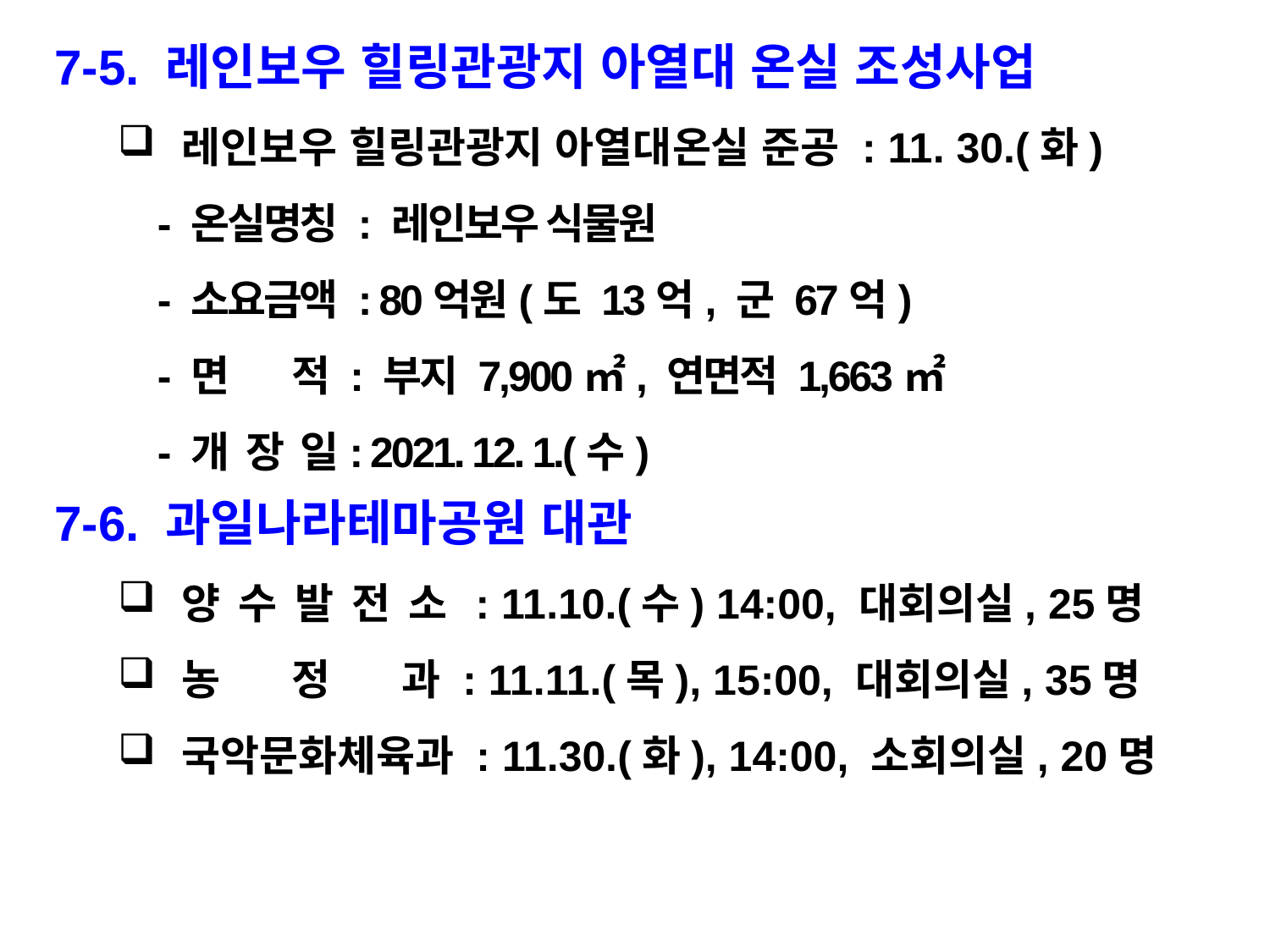

7-5. 레인보우 힐링관광지 아열대 온실 조성사업
레인보우 힐링관광지 아열대온실 준공 : 11. 30.(화)
    - 온실명칭 : 레인보우 식물원
    - 소요금액 : 80억원(도 13억, 군 67억)
    - 면       적 : 부지 7,900㎡, 연면적 1,663㎡
    - 개  장  일: 2021. 12. 1.(수)

7-6. 과일나라테마공원 대관
양 수 발 전 소 : 11.10.(수) 14:00, 대회의실, 25명
농      정      과 : 11.11.(목), 15:00, 대회의실, 35명
국악문화체육과 : 11.30.(화), 14:00, 소회의실, 20명